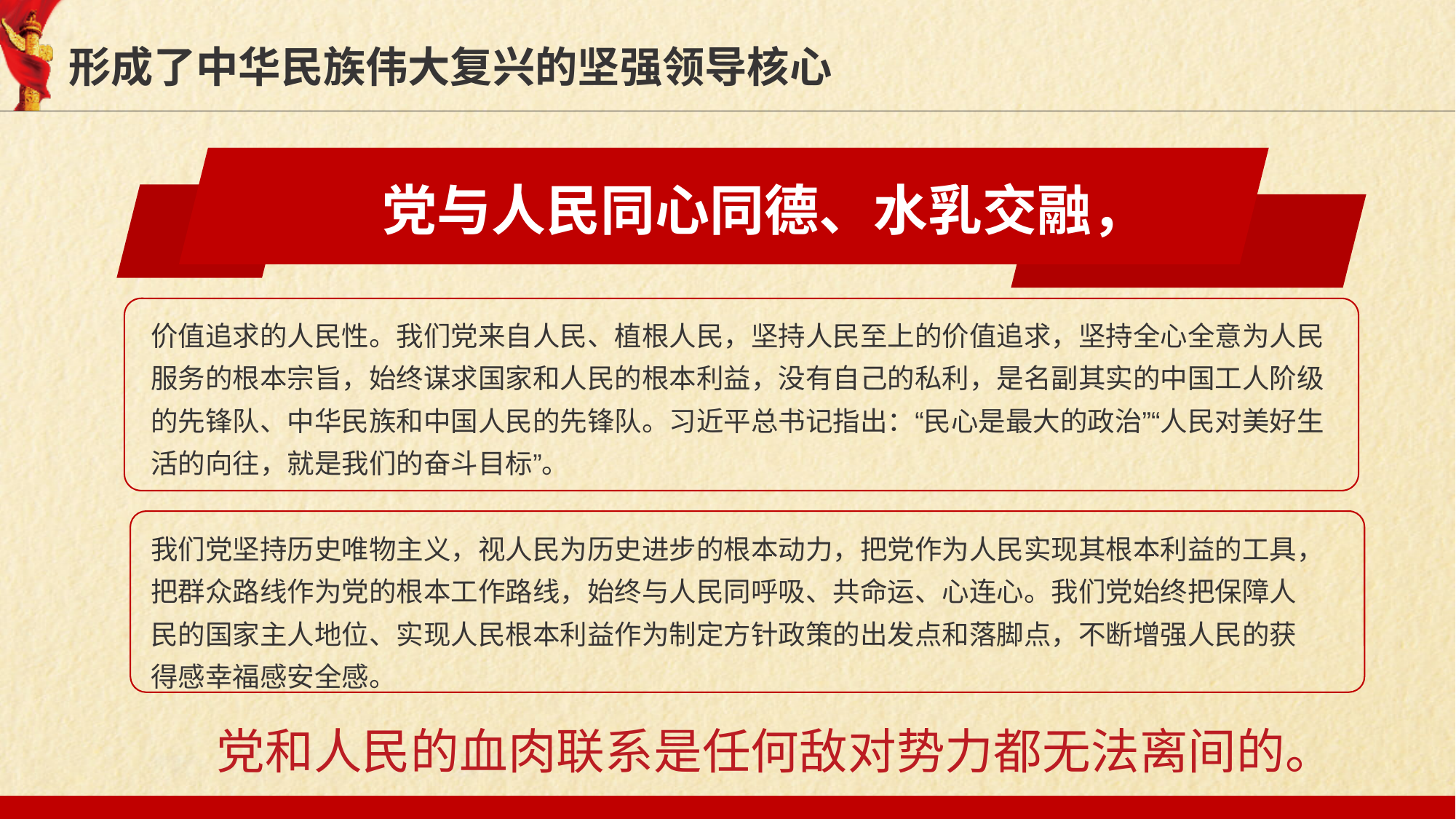

形成了中华民族伟大复兴的坚强领导核心

党与人民同心同德、水乳交融，

价值追求的人民性。我们党来自人民、植根人民，坚持人民至上的价值追求，坚持全心全意为人民服务的根本宗旨，始终谋求国家和人民的根本利益，没有自己的私利，是名副其实的中国工人阶级的先锋队、中华民族和中国人民的先锋队。习近平总书记指出：“民心是最大的政治”“人民对美好生活的向往，就是我们的奋斗目标”。

我们党坚持历史唯物主义，视人民为历史进步的根本动力，把党作为人民实现其根本利益的工具，把群众路线作为党的根本工作路线，始终与人民同呼吸、共命运、心连心。我们党始终把保障人民的国家主人地位、实现人民根本利益作为制定方针政策的出发点和落脚点，不断增强人民的获得感幸福感安全感。
党和人民的血肉联系是任何敌对势力都无法离间的。